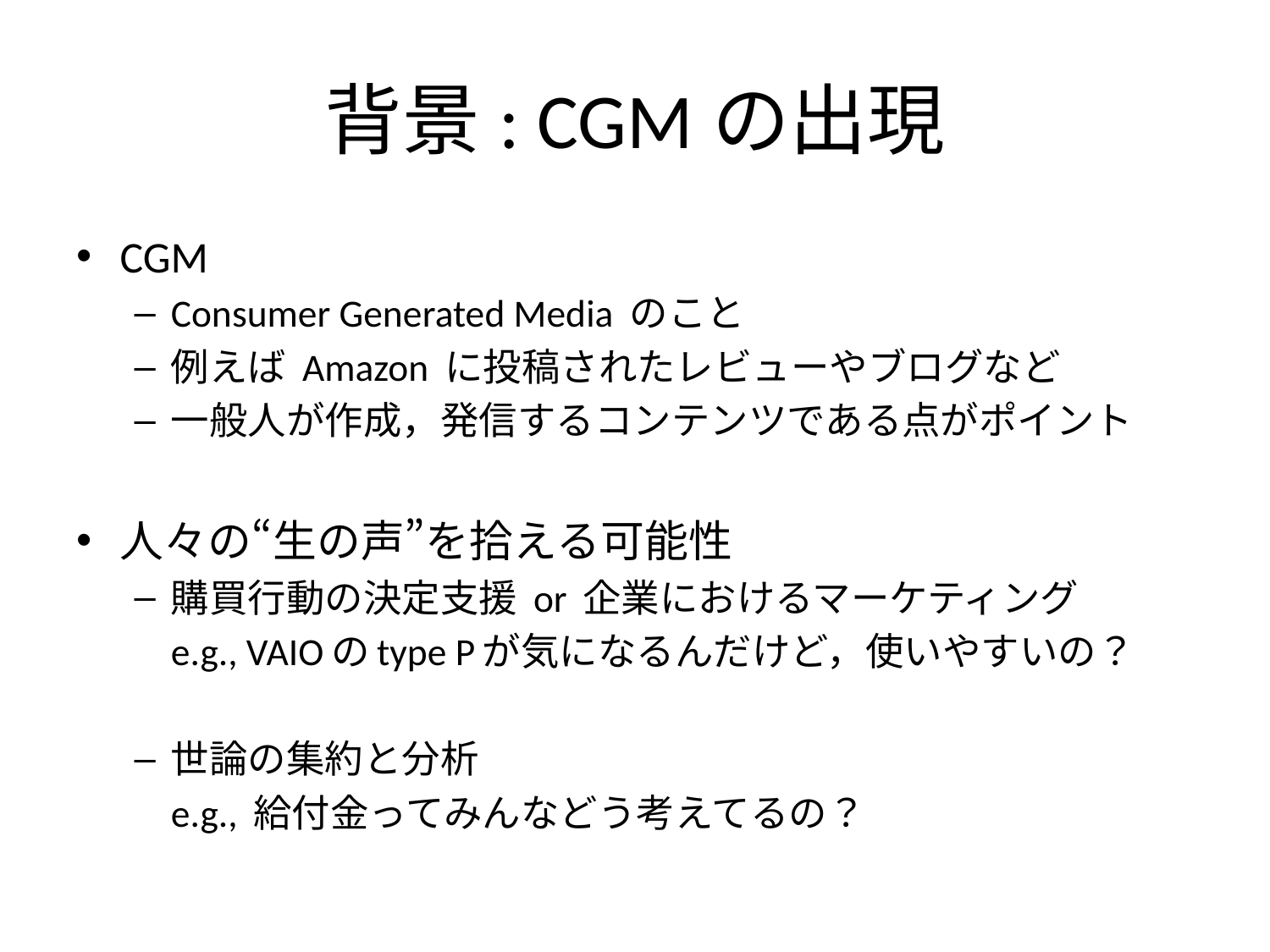

# 背景: CGMの出現
CGM
Consumer Generated Media のこと
例えば Amazon に投稿されたレビューやブログなど
一般人が作成，発信するコンテンツである点がポイント

人々の“生の声”を拾える可能性
購買行動の決定支援 or 企業におけるマーケティング
	e.g., VAIOのtype Pが気になるんだけど，使いやすいの？

世論の集約と分析
	e.g., 給付金ってみんなどう考えてるの？